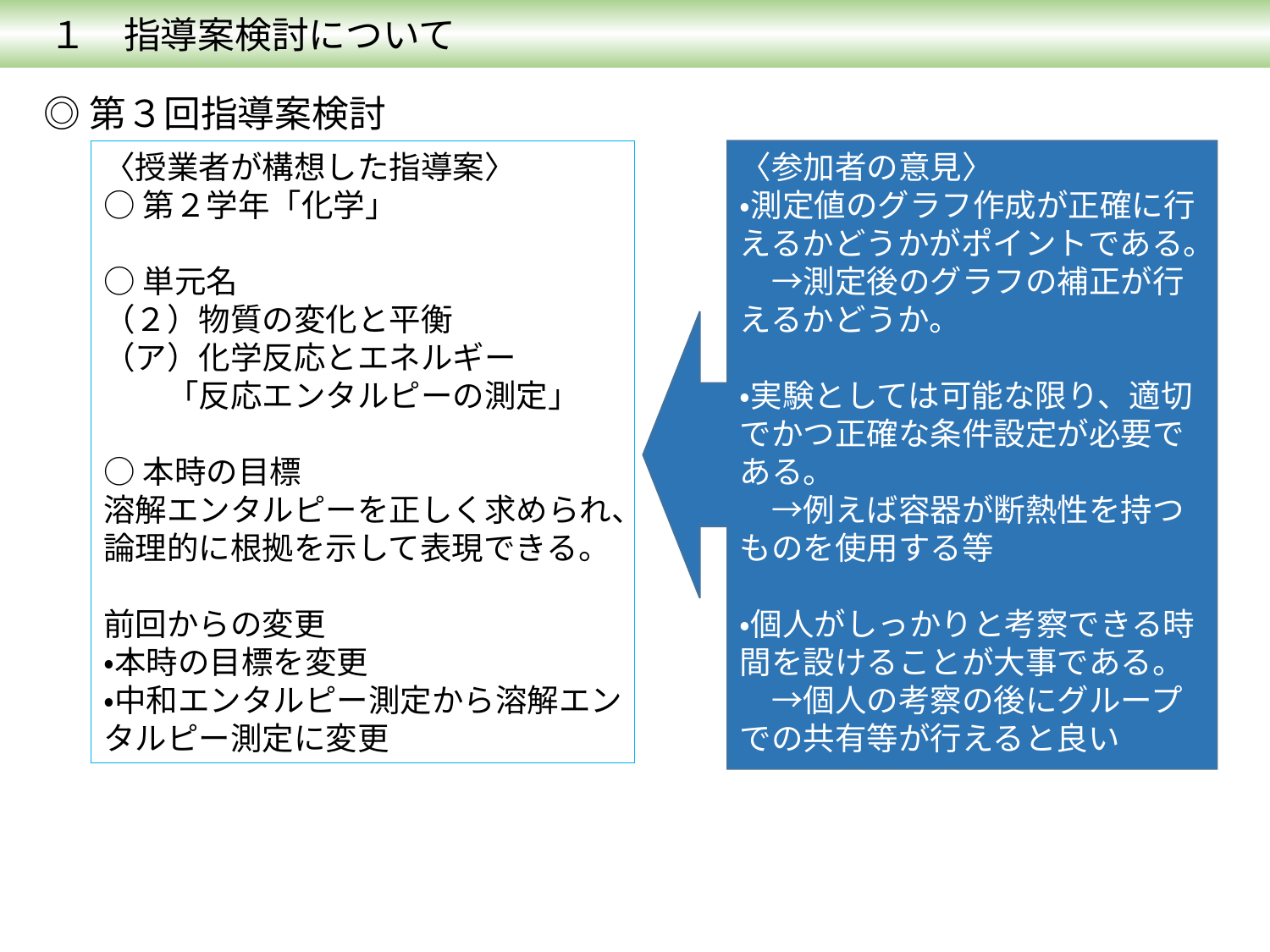

１　指導案検討について
◎第３回指導案検討
〈授業者が構想した指導案〉
○第２学年「化学」

○単元名
（２）物質の変化と平衡
（ア）化学反応とエネルギー
　　「反応エンタルピーの測定」

○本時の目標
溶解エンタルピーを正しく求められ、論理的に根拠を示して表現できる。

前回からの変更
・本時の目標を変更
・中和エンタルピー測定から溶解エンタルピー測定に変更
〈参加者の意見〉
・測定値のグラフ作成が正確に行えるかどうかがポイントである。
　→測定後のグラフの補正が行えるかどうか。

・実験としては可能な限り、適切でかつ正確な条件設定が必要である。
　→例えば容器が断熱性を持つものを使用する等

・個人がしっかりと考察できる時間を設けることが大事である。
　→個人の考察の後にグループでの共有等が行えると良い